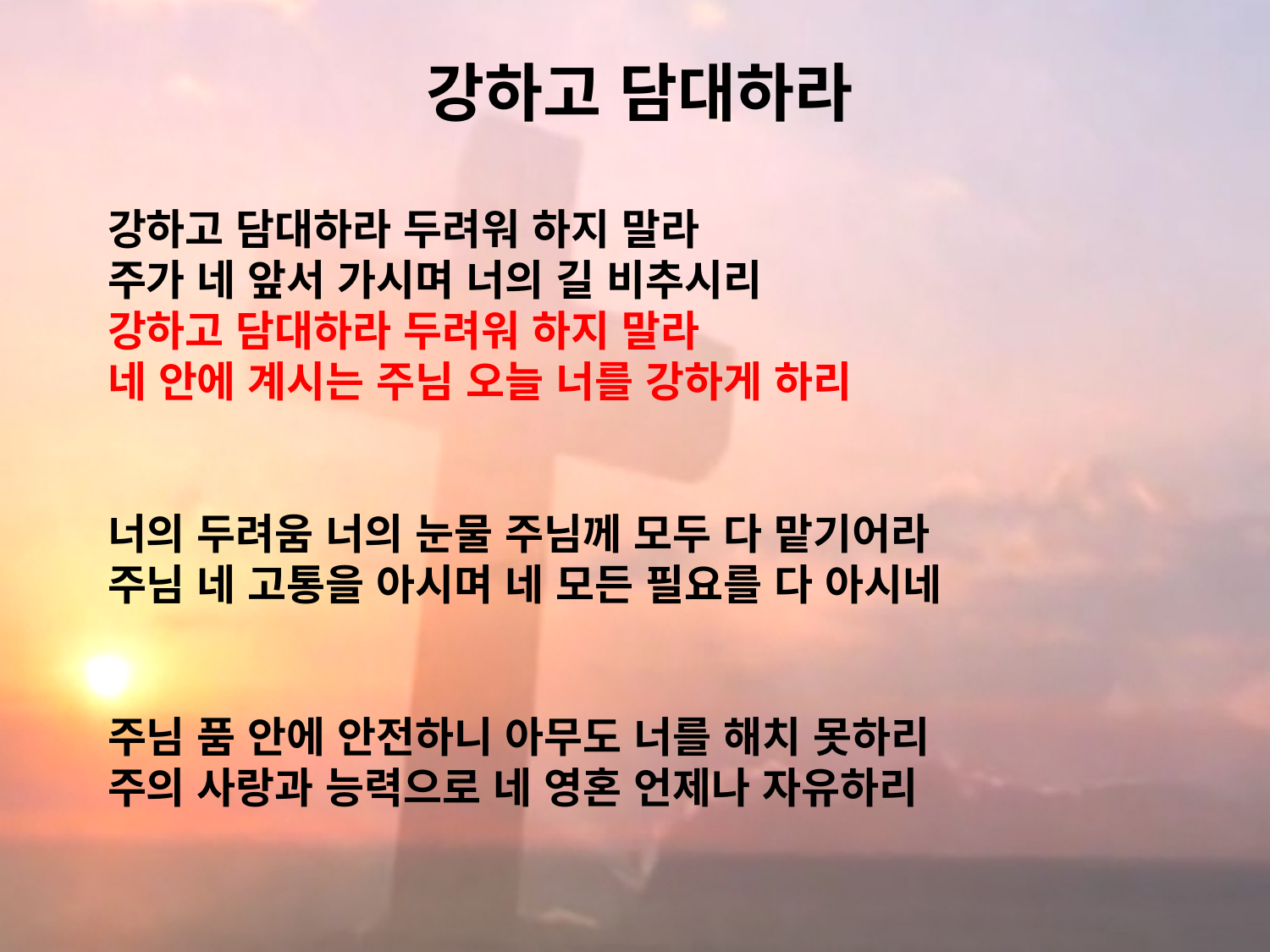

# 강하고 담대하라
강하고 담대하라 두려워 하지 말라
주가 네 앞서 가시며 너의 길 비추시리
강하고 담대하라 두려워 하지 말라
네 안에 계시는 주님 오늘 너를 강하게 하리
너의 두려움 너의 눈물 주님께 모두 다 맡기어라
주님 네 고통을 아시며 네 모든 필요를 다 아시네
주님 품 안에 안전하니 아무도 너를 해치 못하리
주의 사랑과 능력으로 네 영혼 언제나 자유하리